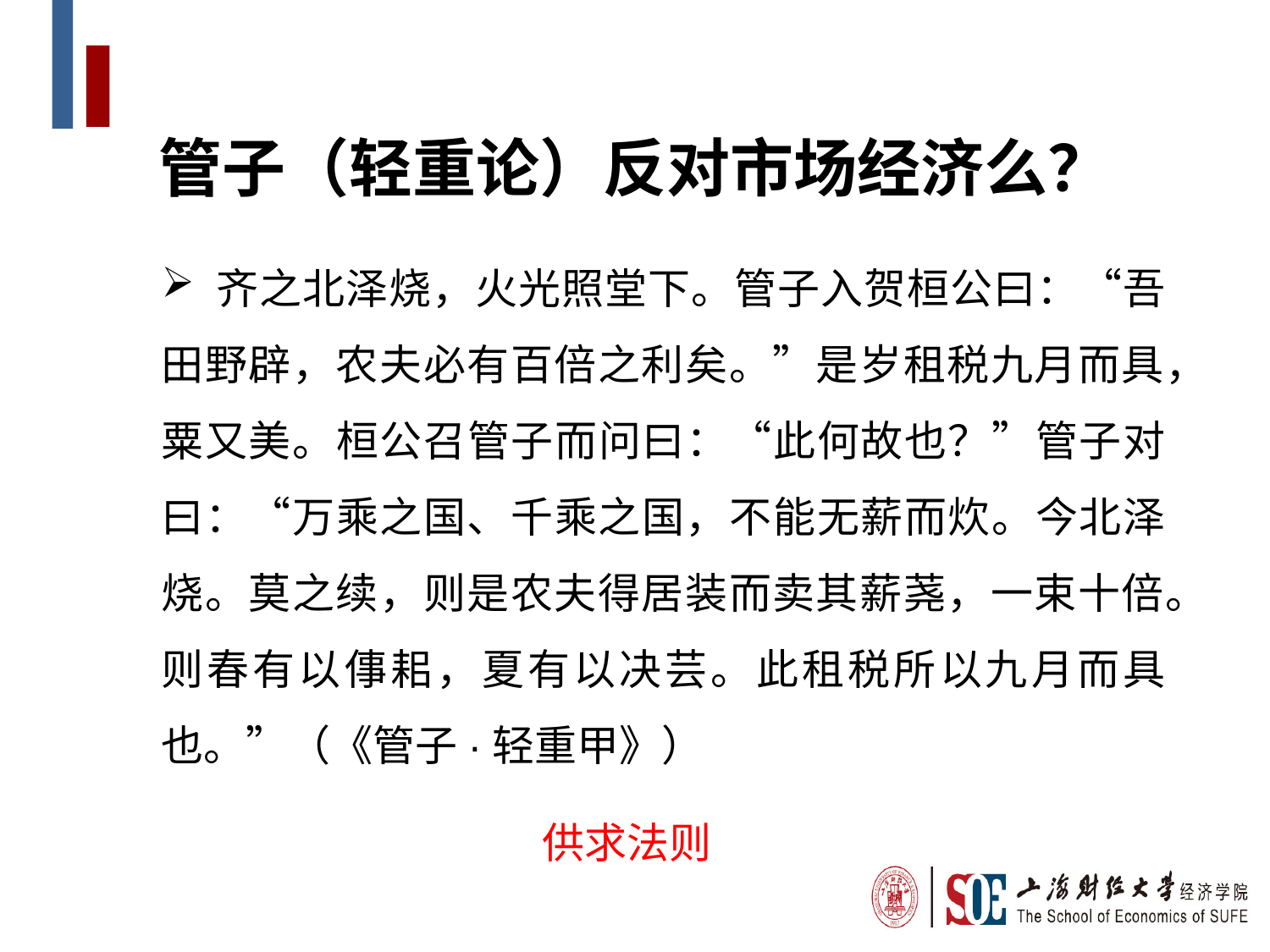

管子（轻重论）反对市场经济么？
 齐之北泽烧，火光照堂下。管子入贺桓公曰：“吾 田野辟，农夫必有百倍之利矣。”是岁租税九月而具，粟又美。桓公召管子而问曰：“此何故也？”管子对曰：“万乘之国、千乘之国，不能无薪而炊。今北泽烧。莫之续，则是农夫得居装而卖其薪荛，一束十倍。则春有以倳耜，夏有以决芸。此租税所以九月而具也。”（《管子·轻重甲》）
			供求法则